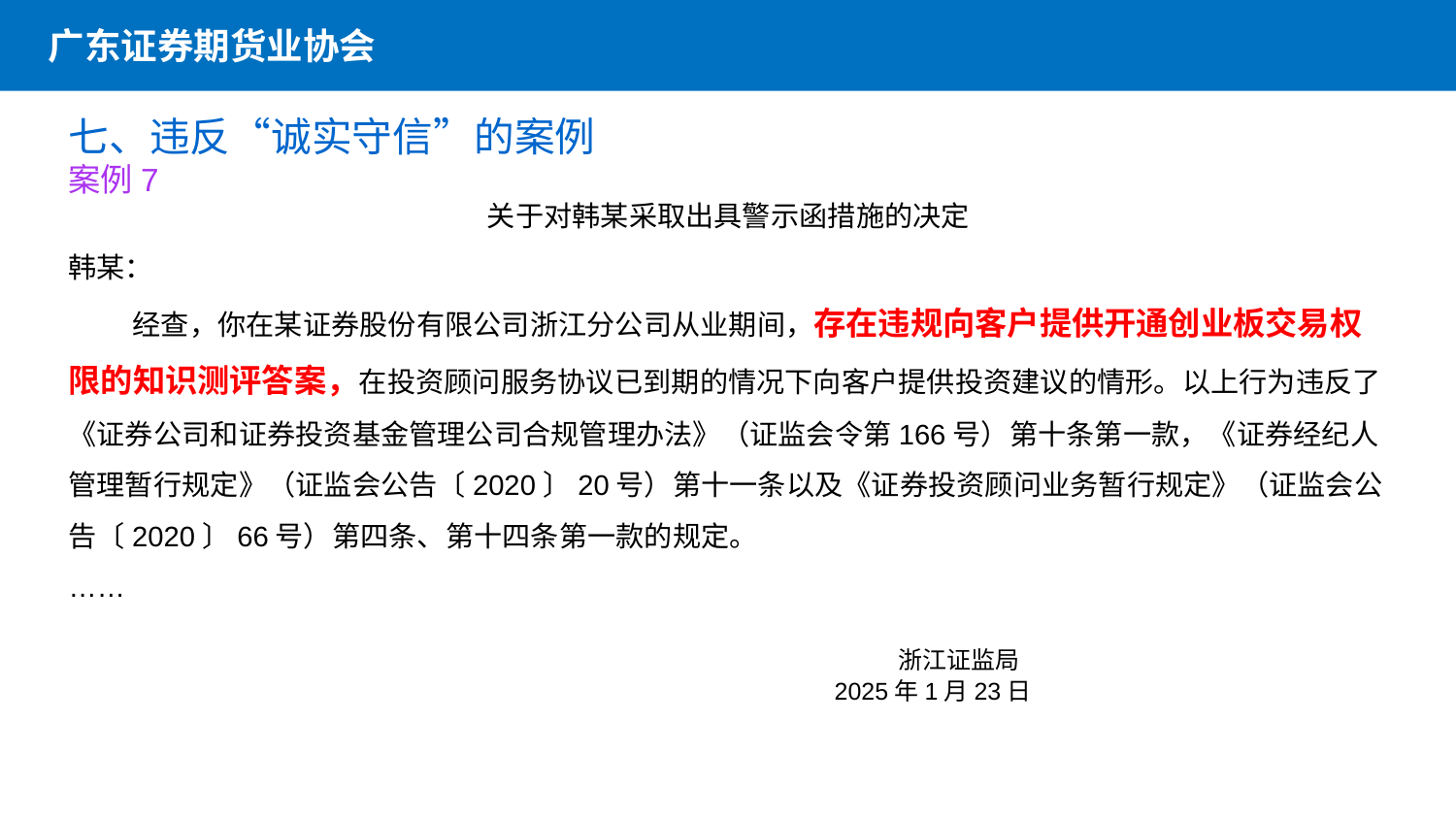

广东证券期货业协会
七、违反“诚实守信”的案例
案例7
关于对韩某采取出具警示函措施的决定
韩某：
    经查，你在某证券股份有限公司浙江分公司从业期间，存在违规向客户提供开通创业板交易权限的知识测评答案，在投资顾问服务协议已到期的情况下向客户提供投资建议的情形。以上行为违反了《证券公司和证券投资基金管理公司合规管理办法》（证监会令第166号）第十条第一款，《证券经纪人管理暂行规定》（证监会公告〔2020〕20号）第十一条以及《证券投资顾问业务暂行规定》（证监会公告〔2020〕66号）第四条、第十四条第一款的规定。
……

                                                                                                   浙江证监局
　　　　　　　                                                                                                            2025年1月23日